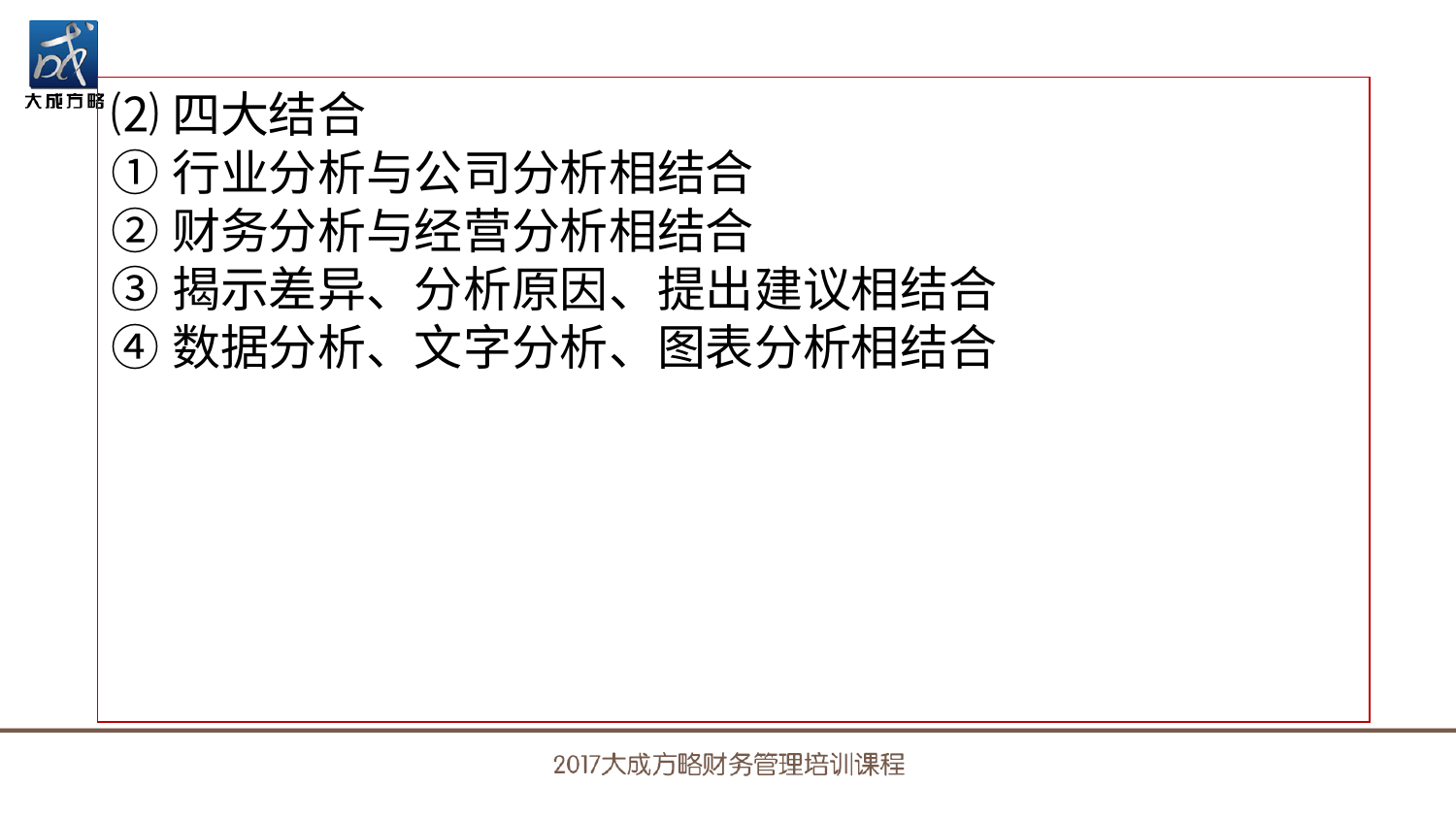

⑵四大结合
①行业分析与公司分析相结合
②财务分析与经营分析相结合
③揭示差异、分析原因、提出建议相结合
④数据分析、文字分析、图表分析相结合